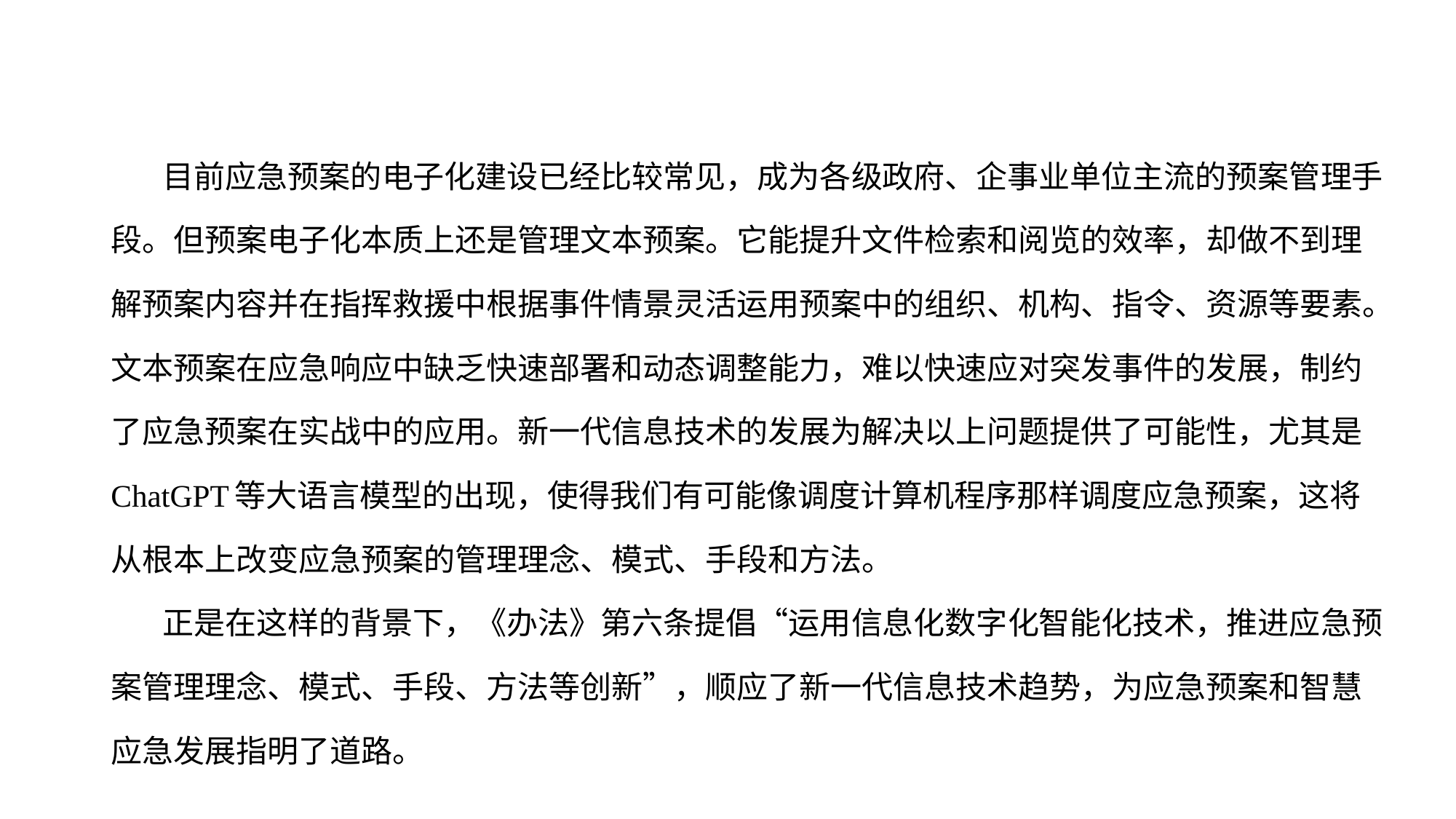

#
目前应急预案的电子化建设已经比较常见，成为各级政府、企事业单位主流的预案管理手段。但预案电子化本质上还是管理文本预案。它能提升文件检索和阅览的效率，却做不到理解预案内容并在指挥救援中根据事件情景灵活运用预案中的组织、机构、指令、资源等要素。文本预案在应急响应中缺乏快速部署和动态调整能力，难以快速应对突发事件的发展，制约了应急预案在实战中的应用。新一代信息技术的发展为解决以上问题提供了可能性，尤其是ChatGPT等大语言模型的出现，使得我们有可能像调度计算机程序那样调度应急预案，这将从根本上改变应急预案的管理理念、模式、手段和方法。
正是在这样的背景下，《办法》第六条提倡“运用信息化数字化智能化技术，推进应急预案管理理念、模式、手段、方法等创新”，顺应了新一代信息技术趋势，为应急预案和智慧应急发展指明了道路。